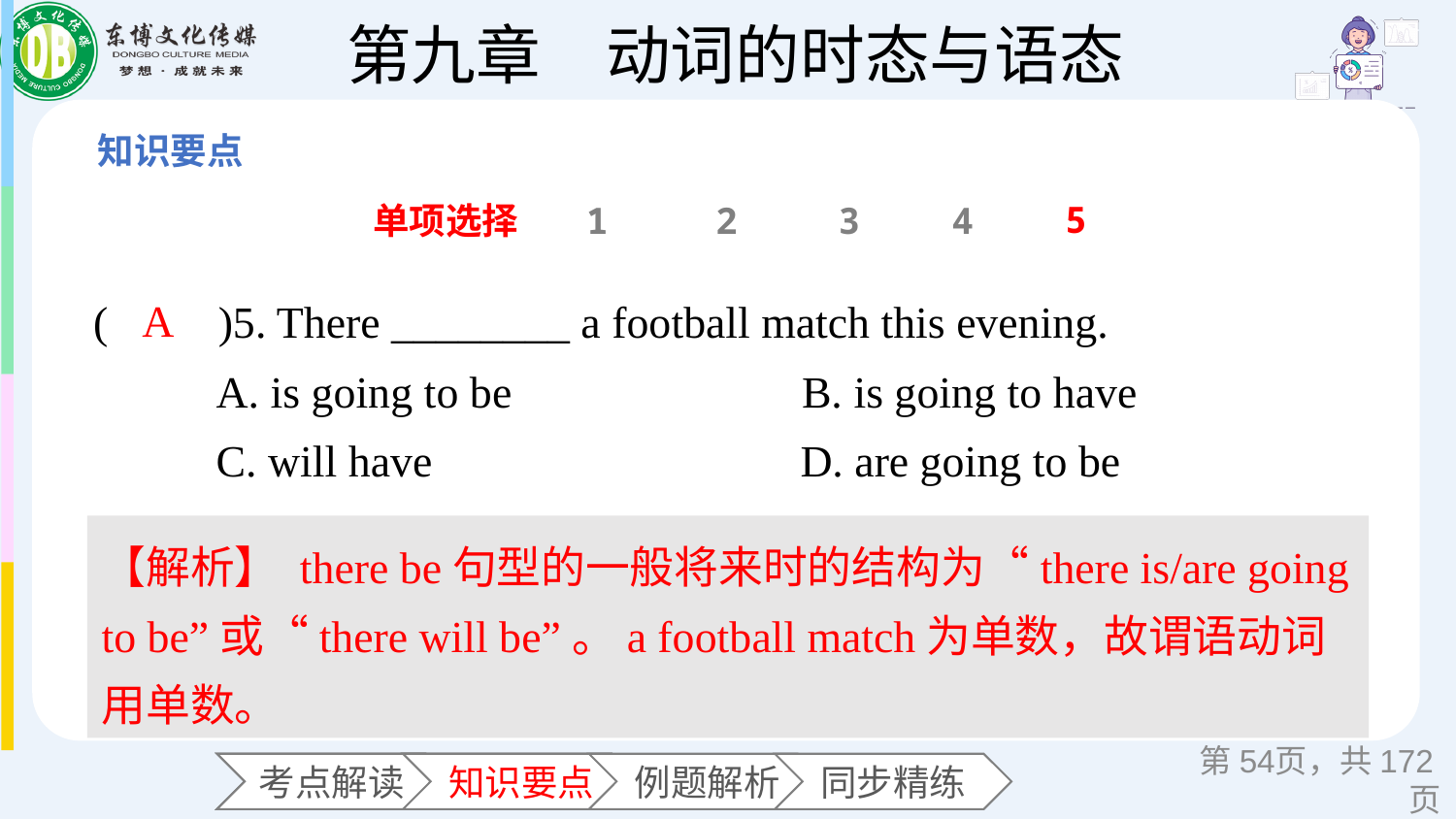

5
单项选择
1
2
3
4
(　　)5. There ________ a football match this evening.
           A. is going to be                          B. is going to have
           C. will have                                 D. are going to be
A
【解析】 there be句型的一般将来时的结构为“there is/are going to be”或“there will be”。a football match为单数，故谓语动词用单数。
第54页，共172页